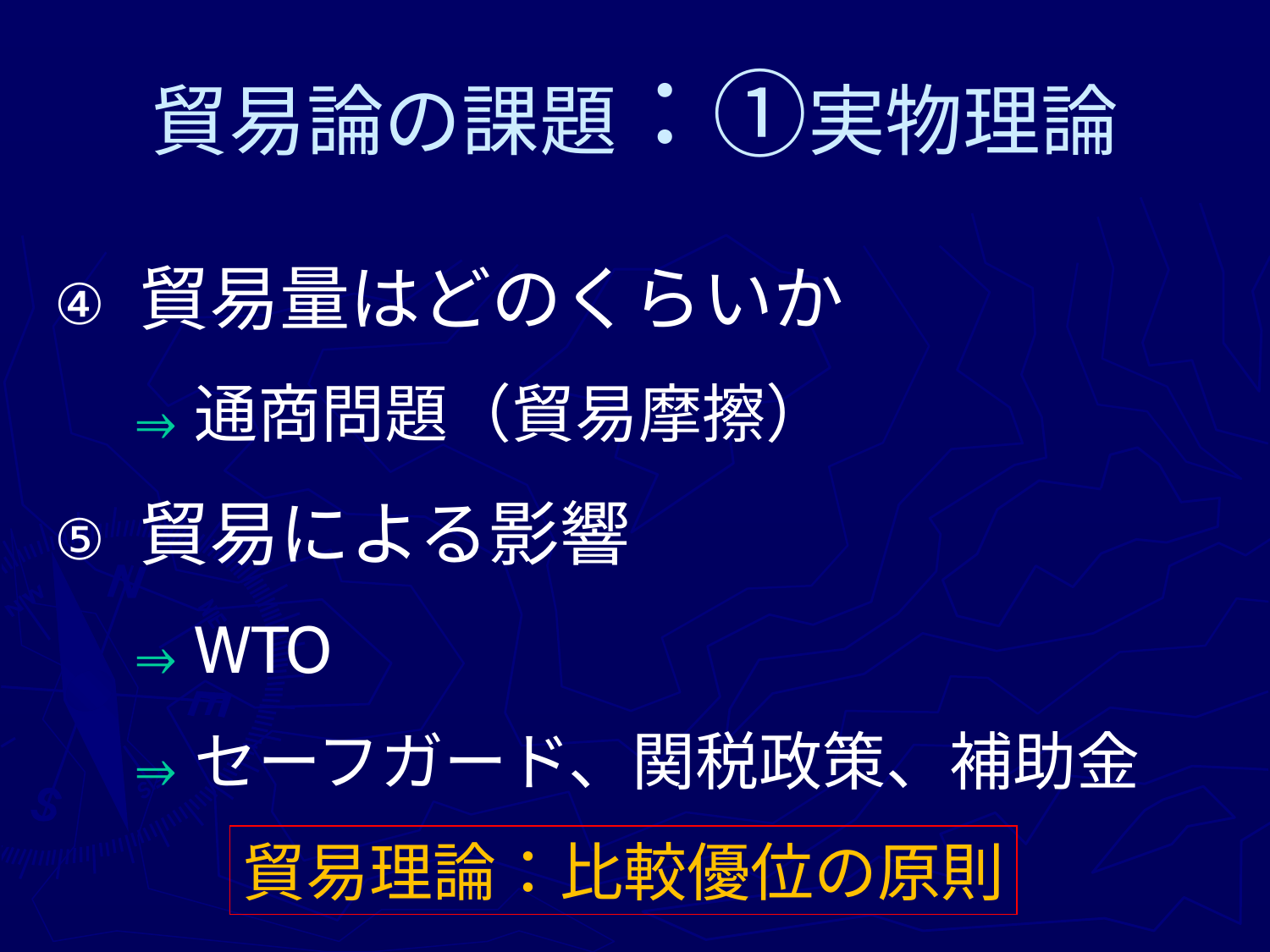

# 貿易論の課題：①実物理論
貿易量はどのくらいか
通商問題（貿易摩擦）
貿易による影響
WTO
セーフガード、関税政策、補助金

貿易理論：比較優位の原則